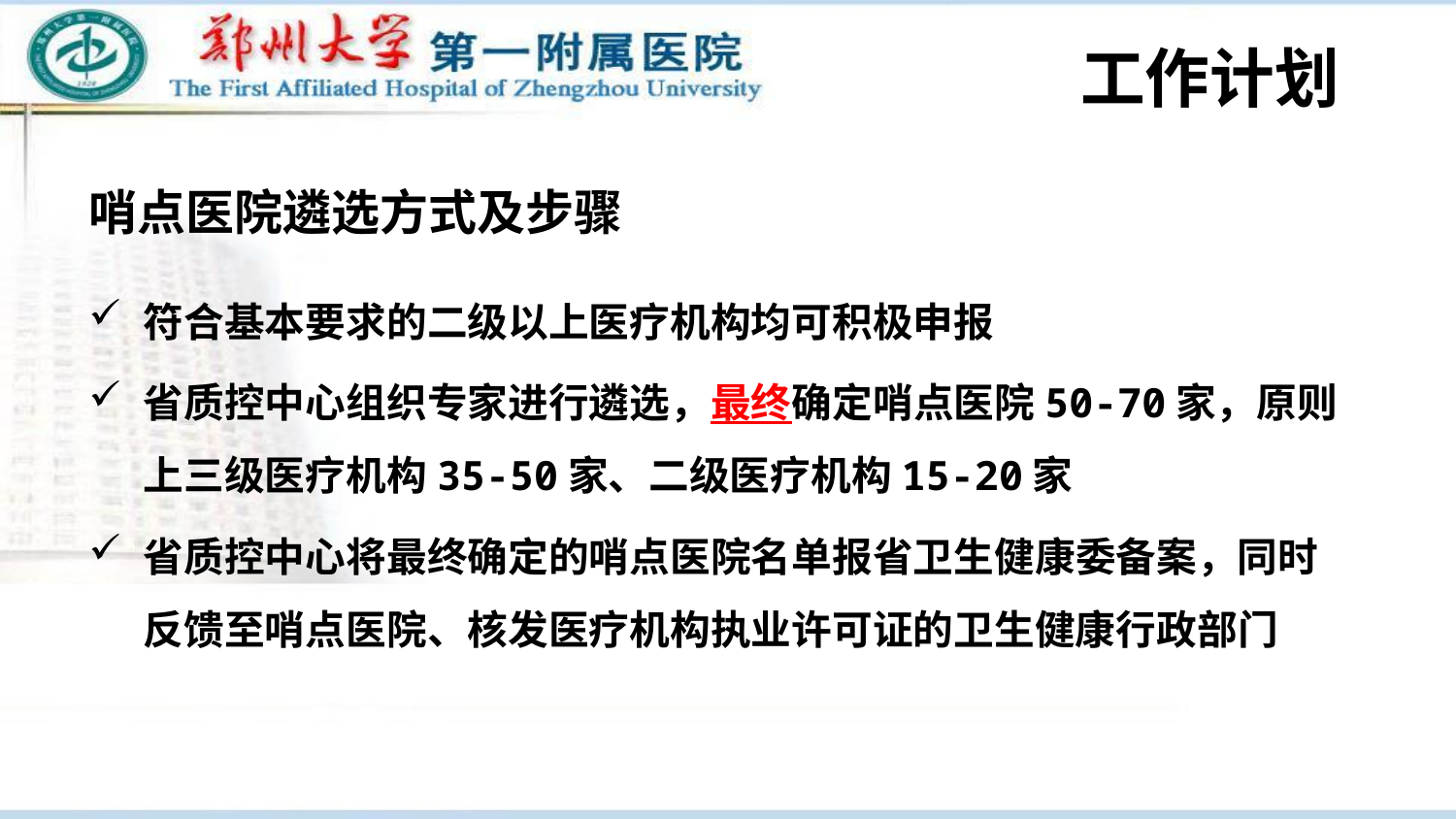

# 工作计划
哨点医院遴选方式及步骤
符合基本要求的二级以上医疗机构均可积极申报
省质控中心组织专家进行遴选，最终确定哨点医院50-70家，原则上三级医疗机构35-50家、二级医疗机构15-20家
省质控中心将最终确定的哨点医院名单报省卫生健康委备案，同时反馈至哨点医院、核发医疗机构执业许可证的卫生健康行政部门